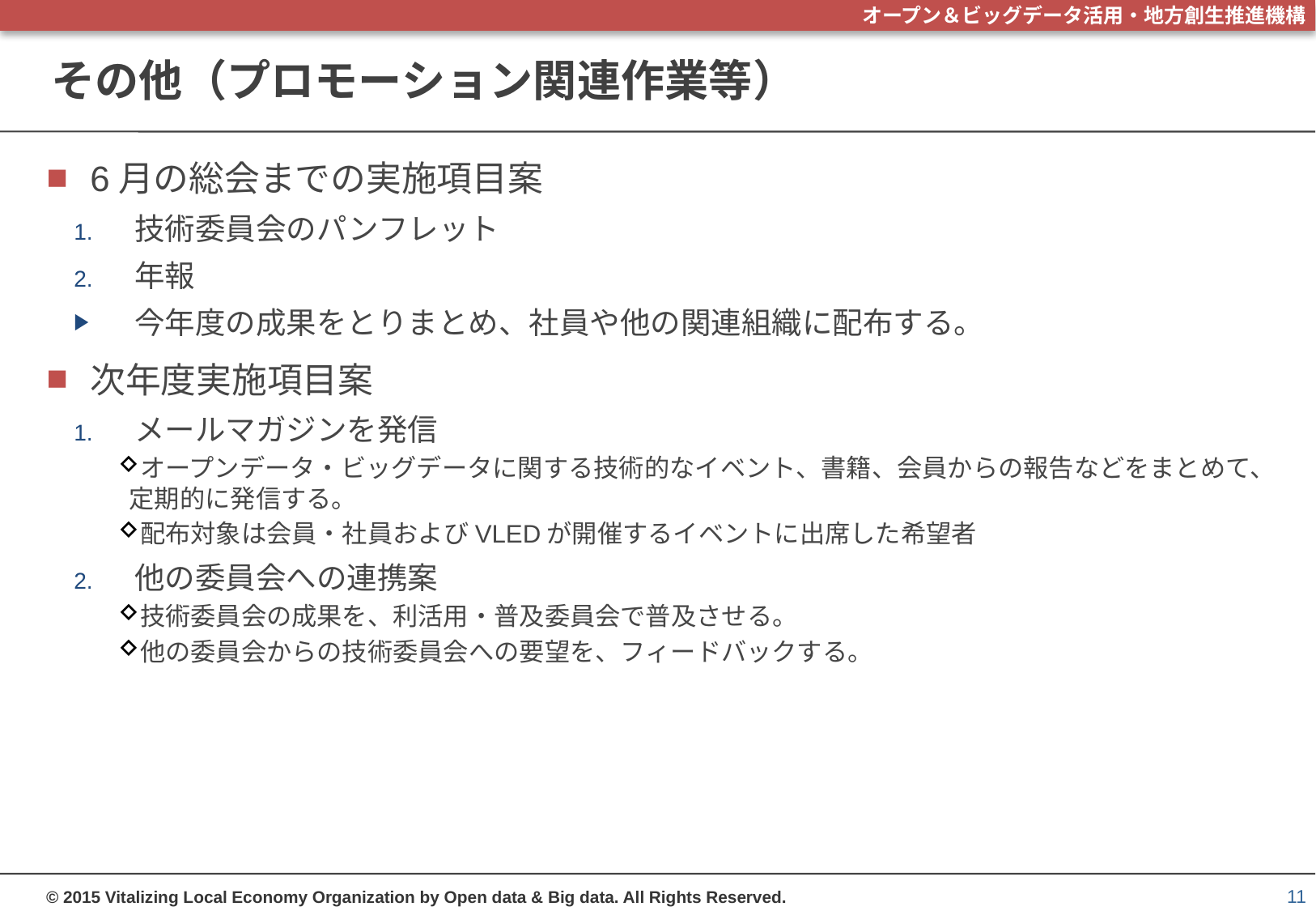

# その他（プロモーション関連作業等）
6月の総会までの実施項目案
技術委員会のパンフレット
年報
今年度の成果をとりまとめ、社員や他の関連組織に配布する。
次年度実施項目案
メールマガジンを発信
オープンデータ・ビッグデータに関する技術的なイベント、書籍、会員からの報告などをまとめて、定期的に発信する。
配布対象は会員・社員およびVLEDが開催するイベントに出席した希望者
他の委員会への連携案
技術委員会の成果を、利活用・普及委員会で普及させる。
他の委員会からの技術委員会への要望を、フィードバックする。
11